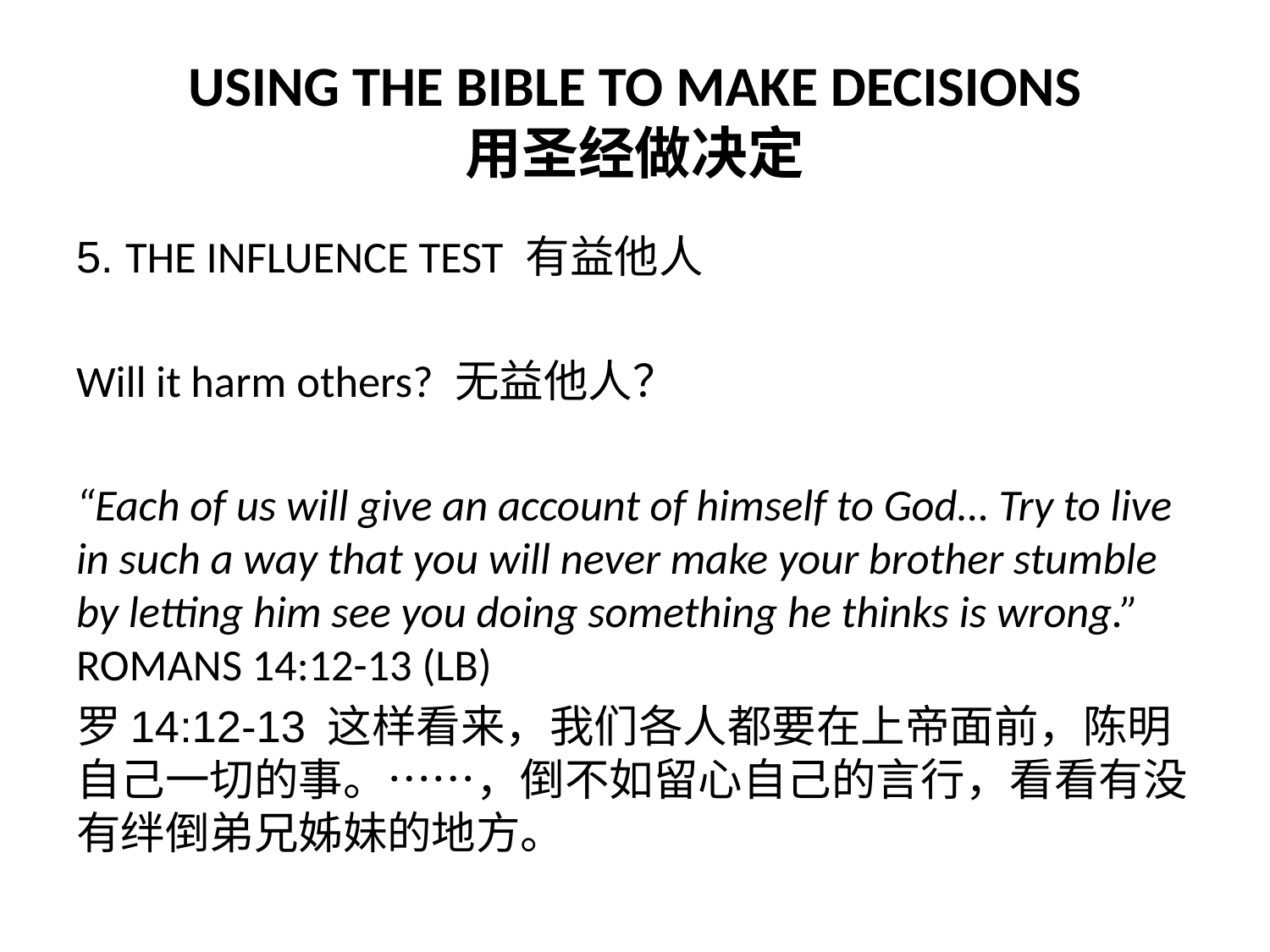

# USING THE BIBLE TO MAKE DECISIONS 用圣经做决定
5. THE INFLUENCE TEST 有益他人

Will it harm others? 无益他人？

“Each of us will give an account of himself to God… Try to live in such a way that you will never make your brother stumble by letting him see you doing something he thinks is wrong.” ROMANS 14:12-13 (LB)
罗14:12-13 这样看来，我们各人都要在上帝面前，陈明自己一切的事。……，倒不如留心自己的言行，看看有没有绊倒弟兄姊妹的地方。